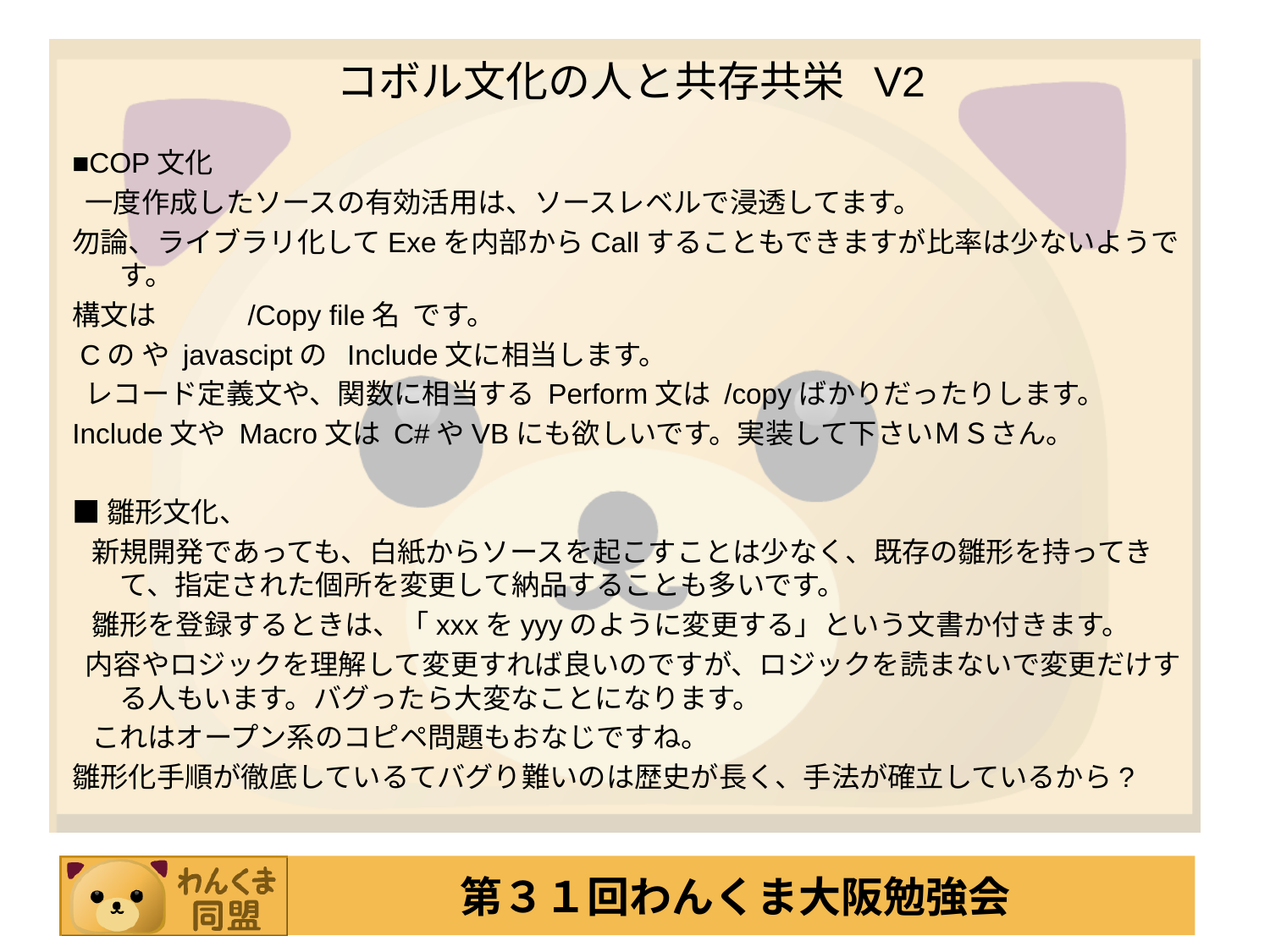

# コボル文化の人と共存共栄  V2
■COP文化
 一度作成したソースの有効活用は、ソースレベルで浸透してます。
勿論、ライブラリ化してExeを内部からCallすることもできますが比率は少ないようです。
構文は　　　/Copy file名  です。
 Cの や javasciptの  Include文に相当します。
 レコード定義文や、関数に相当する Perform文は /copyばかりだったりします。
Include文や Macro文は C#やVBにも欲しいです。実装して下さいＭＳさん。

■雛形文化、
  新規開発であっても、白紙からソースを起こすことは少なく、既存の雛形を持ってきて、指定された個所を変更して納品することも多いです。
  雛形を登録するときは、「xxxをyyyのように変更する」という文書か付きます。
 内容やロジックを理解して変更すれば良いのですが、ロジックを読まないで変更だけする人もいます。バグったら大変なことになります。
  これはオープン系のコピペ問題もおなじですね。
雛形化手順が徹底しているてバグり難いのは歴史が長く、手法が確立しているから?